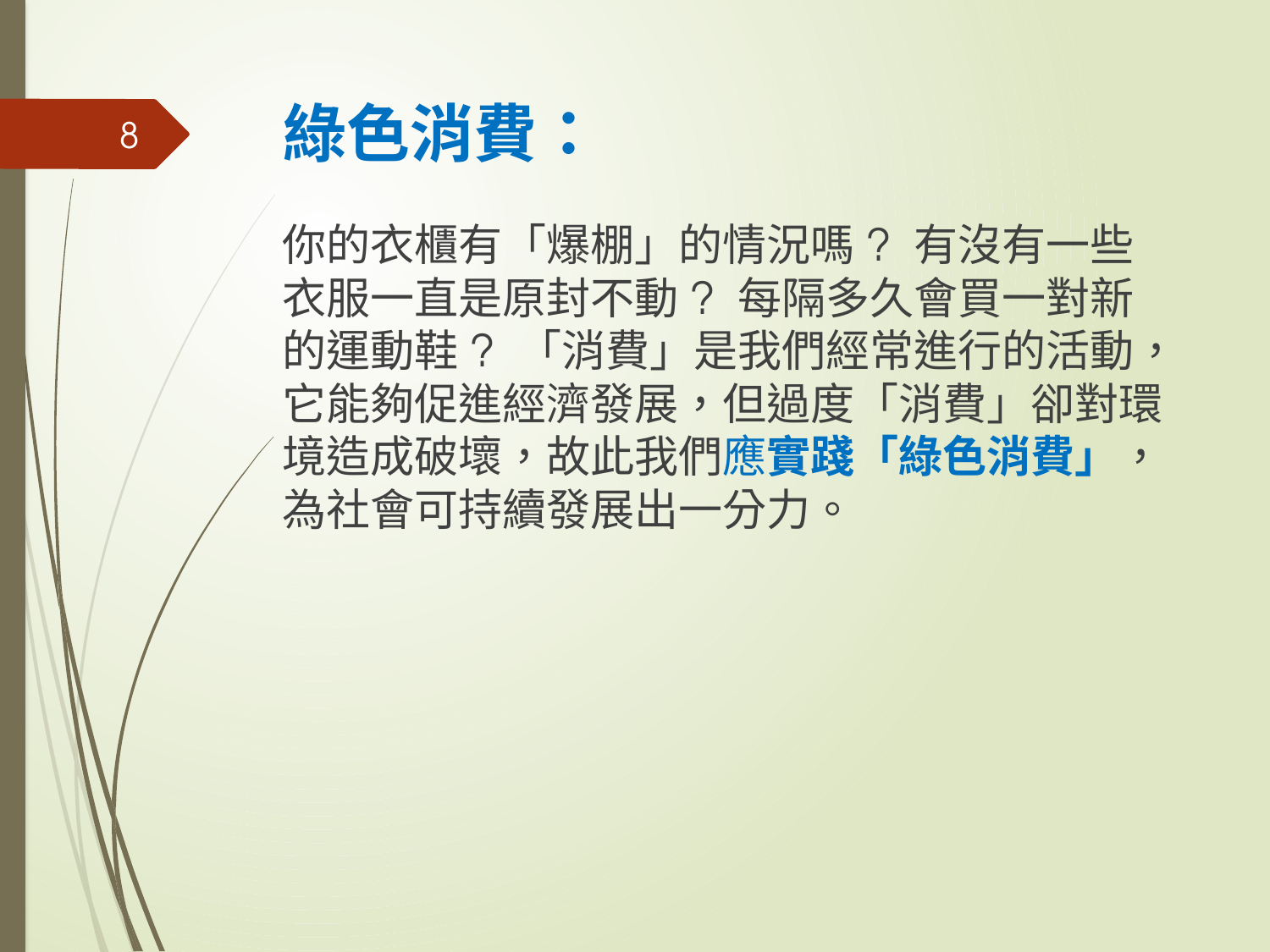

# 綠色消費：
8
你的衣櫃有「爆棚」的情況嗎? 有沒有一些衣服一直是原封不動? 每隔多久會買一對新的運動鞋? 「消費」是我們經常進行的活動，它能夠促進經濟發展，但過度「消費」卻對環境造成破壞，故此我們應實踐「綠色消費」，為社會可持續發展出一分力。